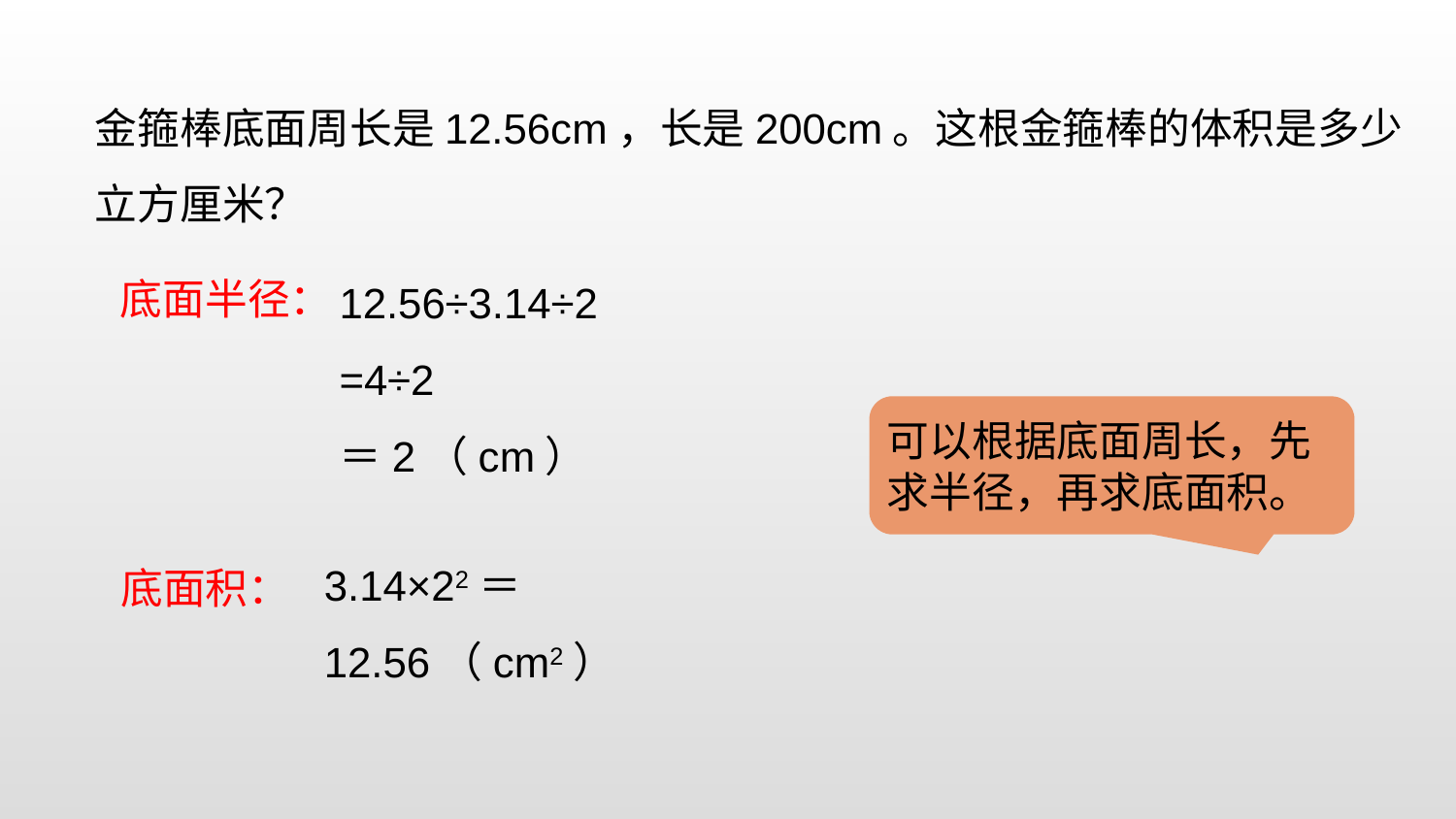

金箍棒底面周长是12.56cm，长是200cm。这根金箍棒的体积是多少立方厘米？
底面半径：
12.56÷3.14÷2
=4÷2
＝2（cm）
可以根据底面周长，先求半径，再求底面积。
3.14×22＝12.56（cm2）
底面积：